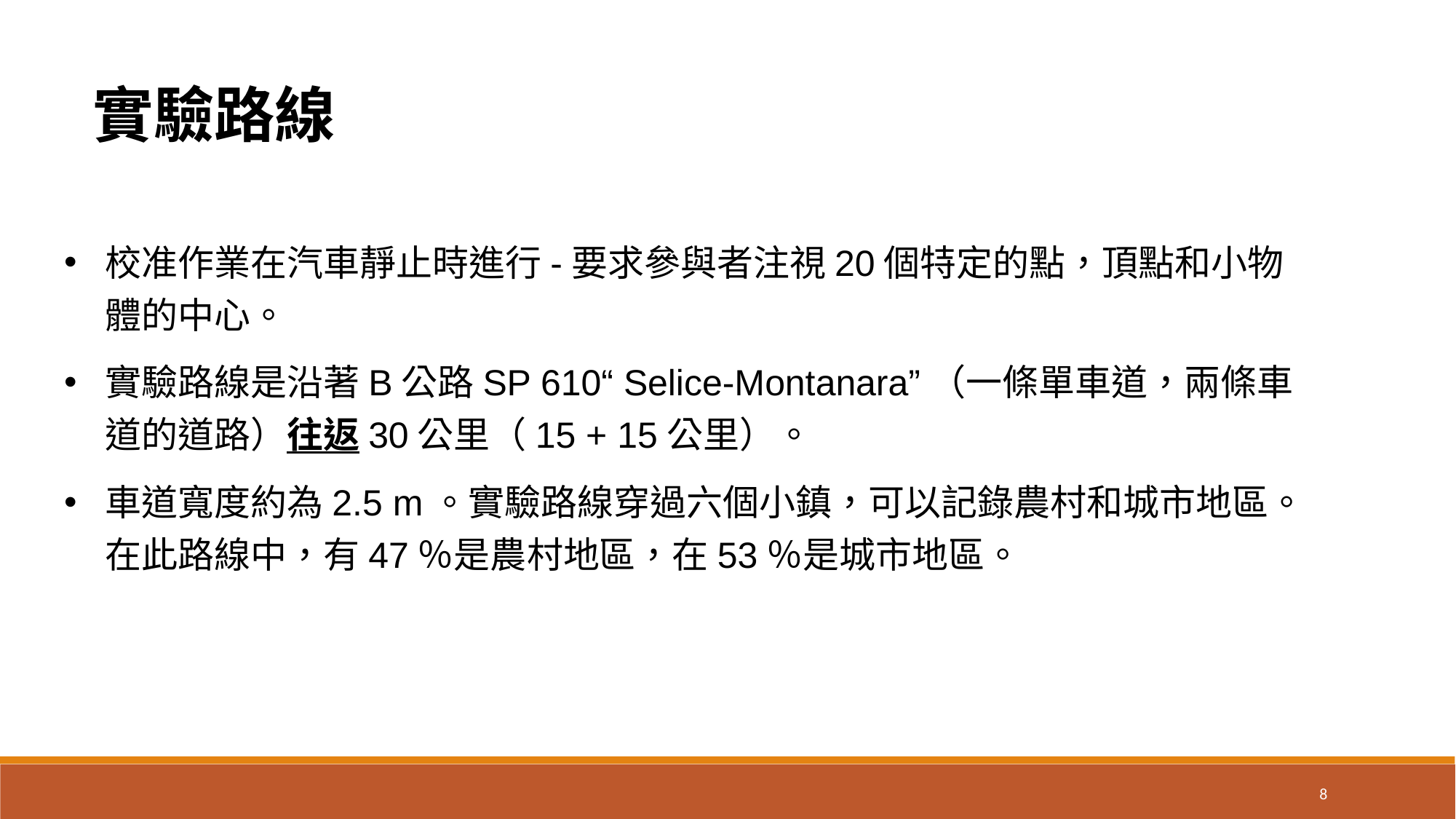

實驗路線
校准作業在汽車靜止時進行-要求參與者注視20個特定的點，頂點和小物體的中心。
實驗路線是沿著B公路SP 610“ Selice-Montanara”（一條單車道，兩條車道的道路）往返30公里（15 + 15公里）。
車道寬度約為2.5 m。實驗路線穿過六個小鎮，可以記錄農村和城市地區。在此路線中，有47％是農村地區，在53％是城市地區。

8